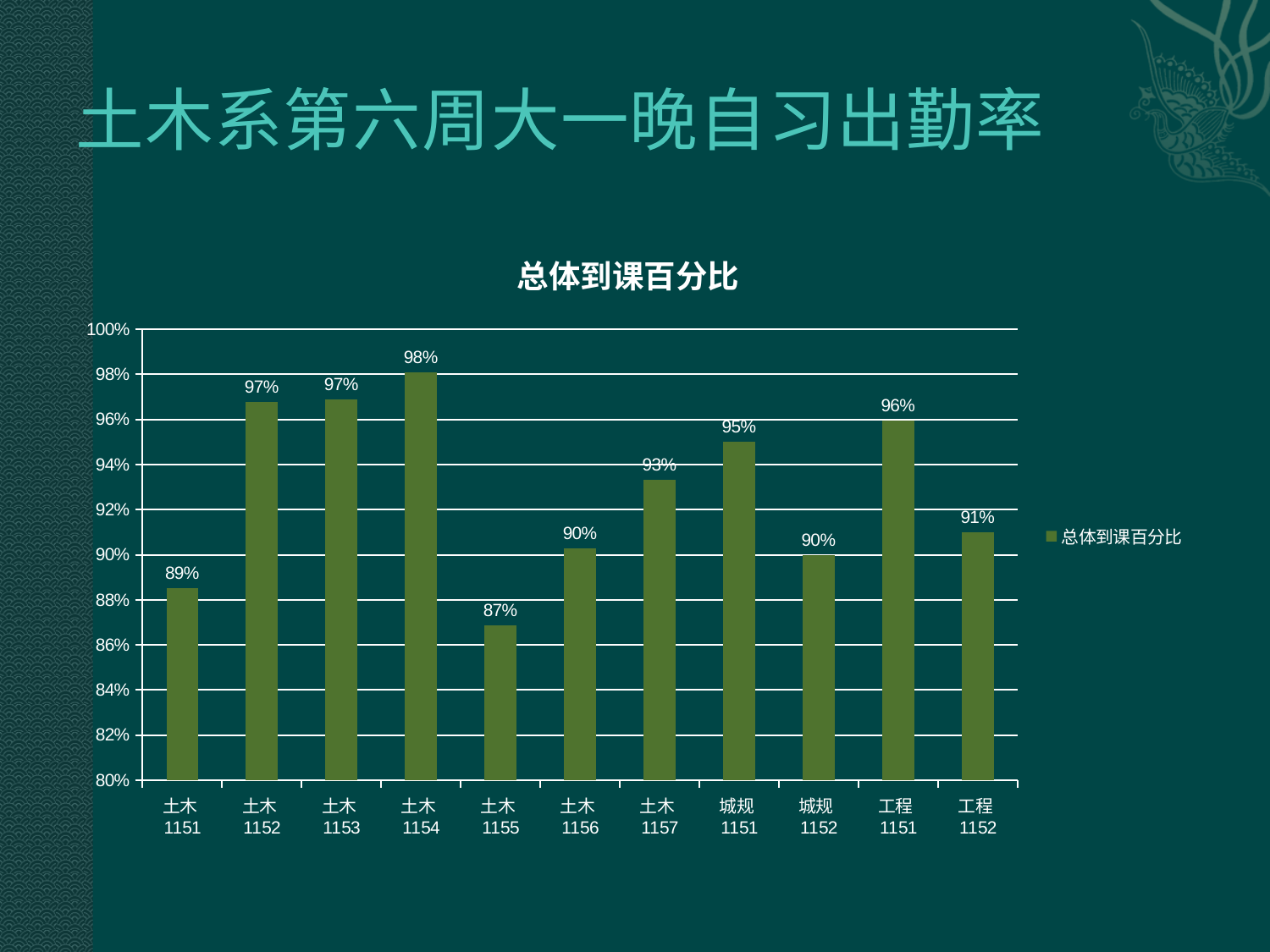

# 土木系第六周大一晚自习出勤率

### Chart:

| Category | 总体到课百分比   |
|---|---|
| 土木1151 | 0.8850574712643678 |
| 土木1152 | 0.967741935483871 |
| 土木1153 | 0.96875 |
| 土木1154 | 0.9809523809523809 |
| 土木1155 | 0.8686868686868687 |
| 土木1156 | 0.9027777777777778 |
| 土木1157 | 0.9333333333333333 |
| 城规1151 | 0.95 |
| 城规1152 | 0.9 |
| 工程1151 | 0.959349593495935 |
| 工程1152 | 0.9099099099099099 |